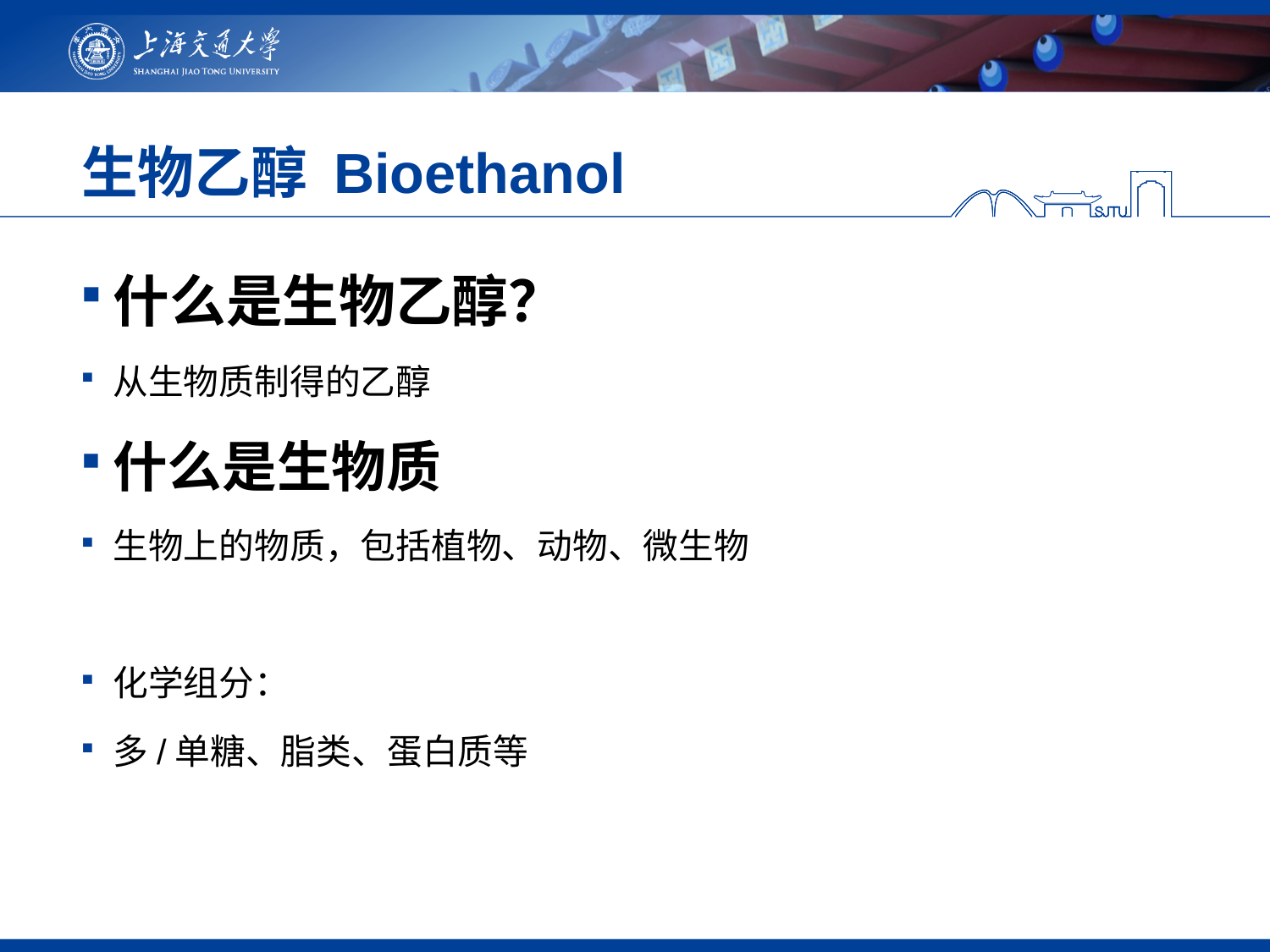

# 生物乙醇 Bioethanol
什么是生物乙醇？
从生物质制得的乙醇
什么是生物质
生物上的物质，包括植物、动物、微生物

化学组分：
多/单糖、脂类、蛋白质等